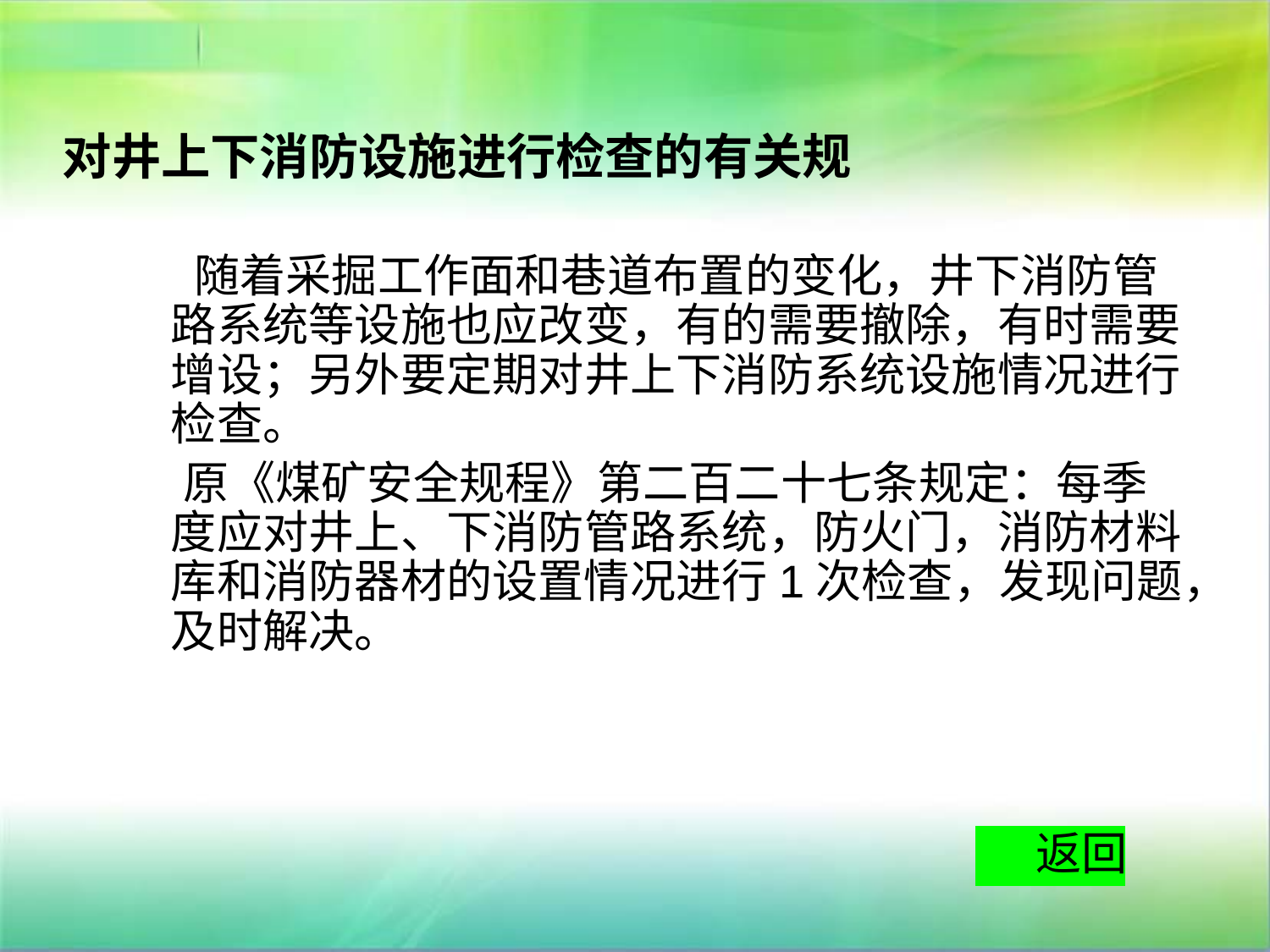

对井上下消防设施进行检查的有关规
     随着采掘工作面和巷道布置的变化，井下消防管路系统等设施也应改变，有的需要撤除，有时需要增设；另外要定期对井上下消防系统设施情况进行检查。
    原《煤矿安全规程》第二百二十七条规定：每季度应对井上、下消防管路系统，防火门，消防材料库和消防器材的设置情况进行1次检查，发现问题，及时解决。
返回